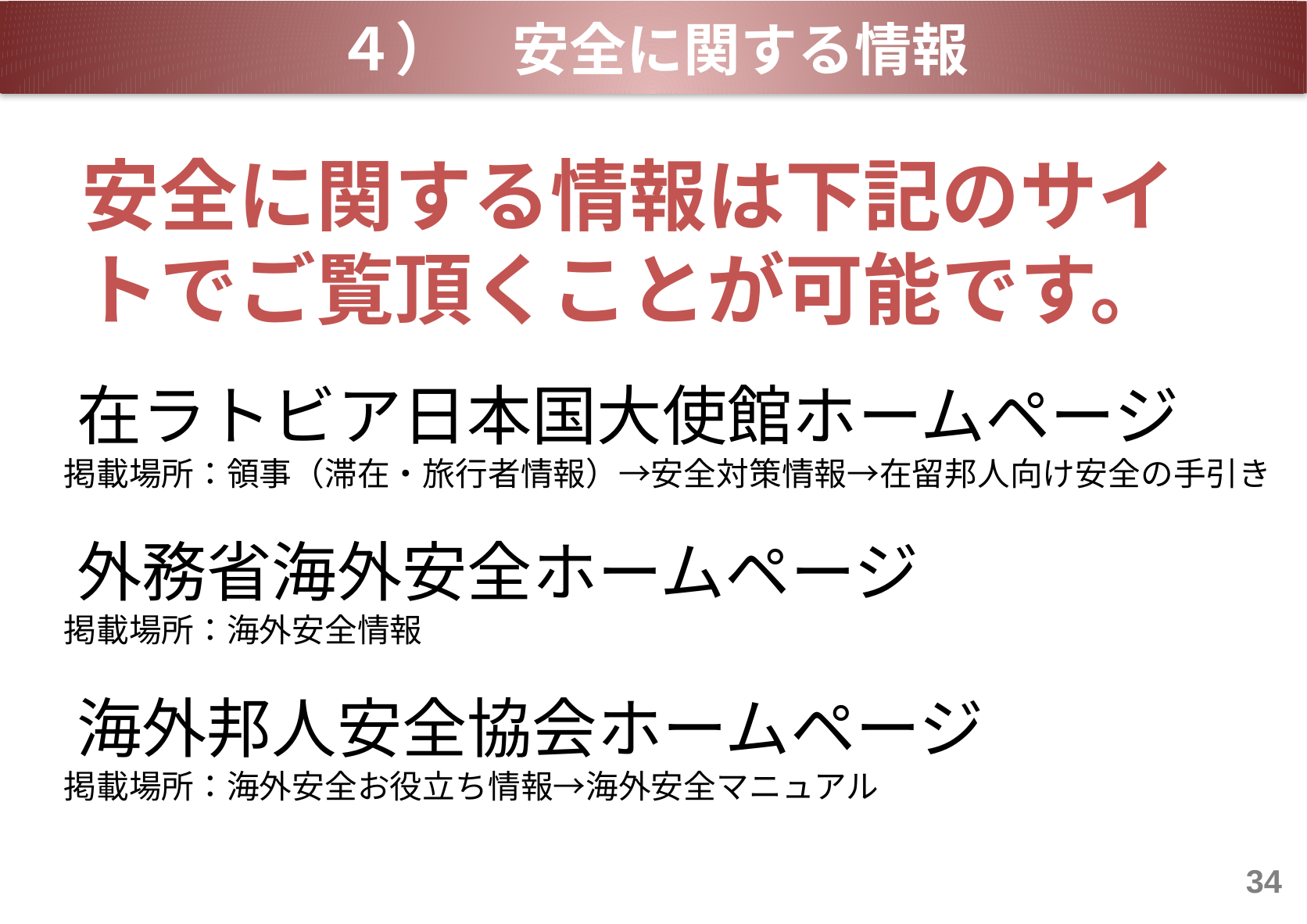

４）　安全に関する情報

安全に関する情報は下記のサイトでご覧頂くことが可能です。

　在ラトビア日本国大使館ホームページ
　　掲載場所：領事（滞在・旅行者情報）→安全対策情報→在留邦人向け安全の手引き

　外務省海外安全ホームページ
　　掲載場所：海外安全情報

　海外邦人安全協会ホームページ
　　掲載場所：海外安全お役立ち情報→海外安全マニュアル

34